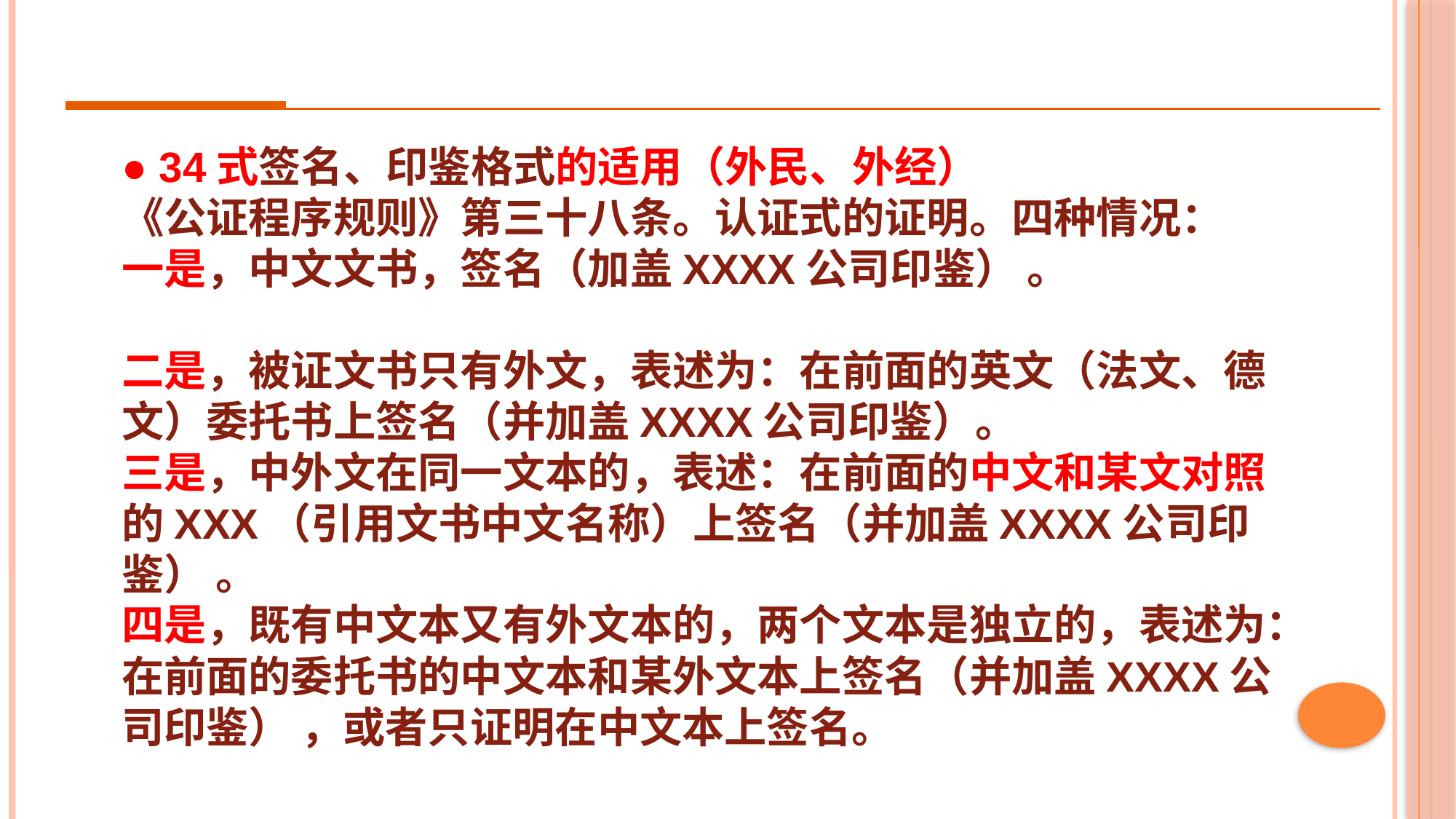

● 34式签名、印鉴格式的适用（外民、外经）
《公证程序规则》第三十八条。认证式的证明。四种情况：
一是，中文文书，签名（加盖XXXX公司印鉴） 。

二是，被证文书只有外文，表述为：在前面的英文（法文、德文）委托书上签名（并加盖XXXX公司印鉴）。
三是，中外文在同一文本的，表述：在前面的中文和某文对照的XXX（引用文书中文名称）上签名（并加盖XXXX公司印鉴） 。
四是，既有中文本又有外文本的，两个文本是独立的，表述为：在前面的委托书的中文本和某外文本上签名（并加盖XXXX公司印鉴） ，或者只证明在中文本上签名。